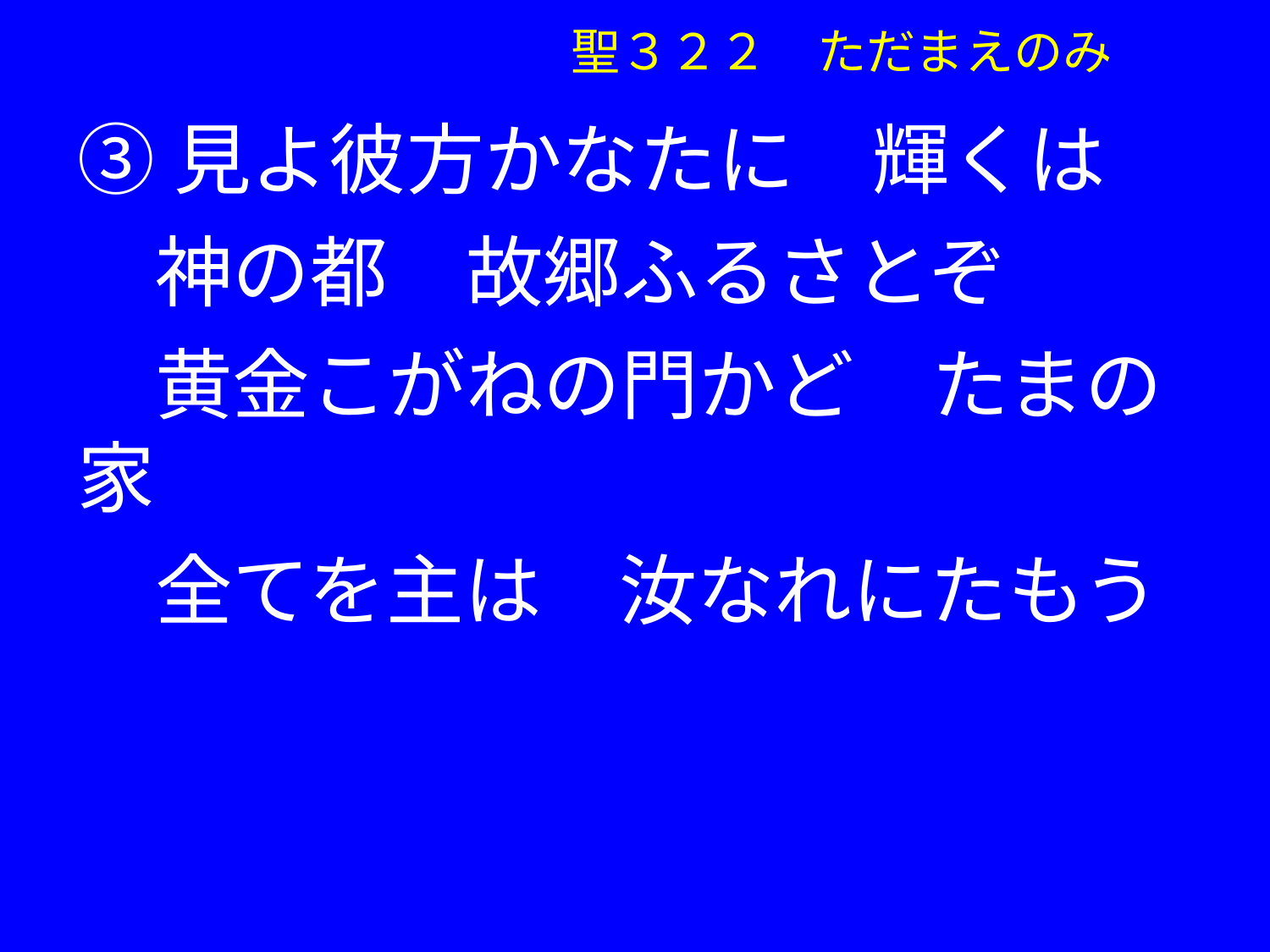

聖３２２　ただまえのみ
③見よ彼方かなたに　輝くは
　神の都　故郷ふるさとぞ
　黄金こがねの門かど　たまの家
　全てを主は　汝なれにたもう